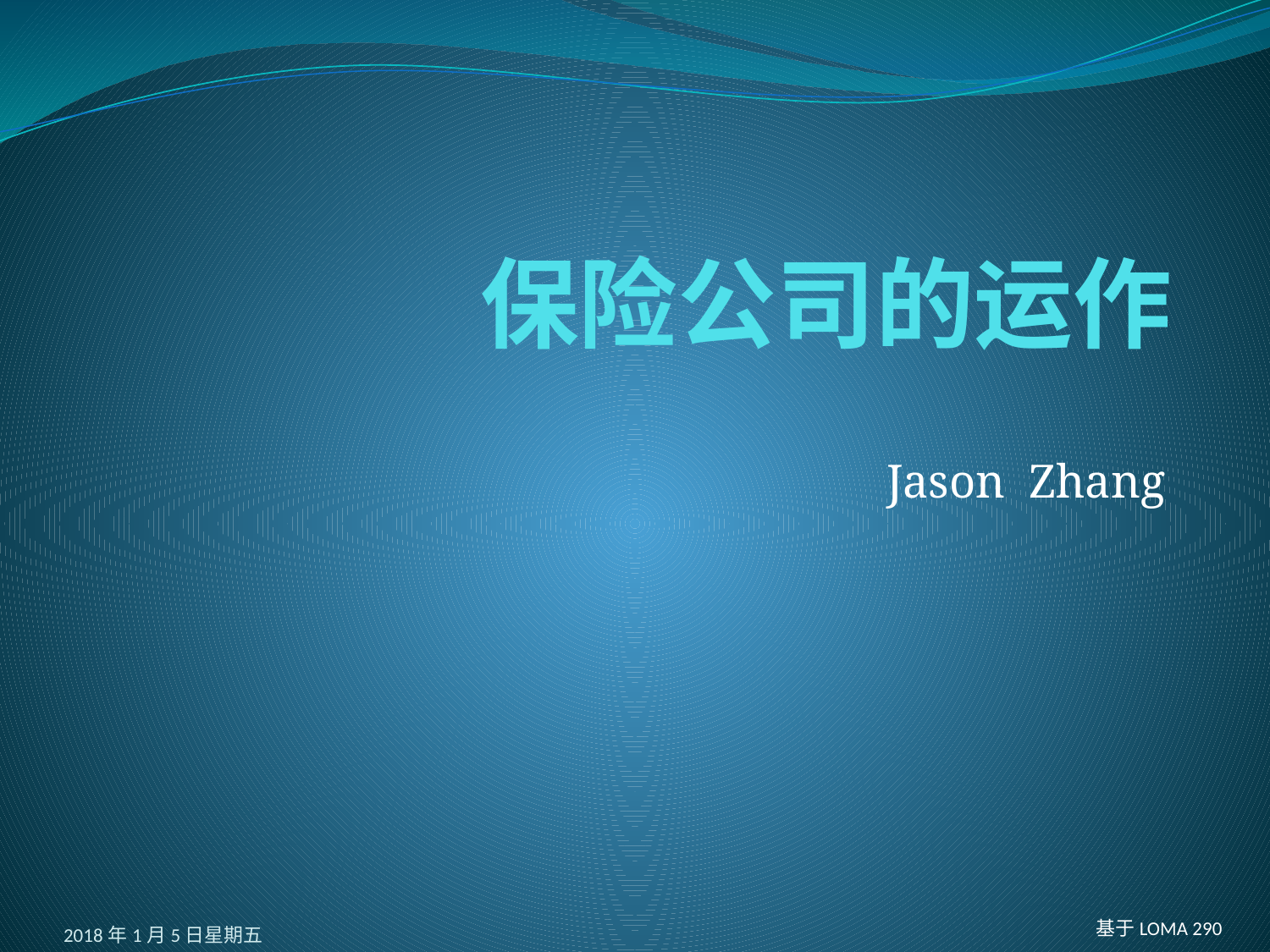

# 保险公司的运作
Jason  Zhang
2018年1月5日星期五
基于LOMA 290